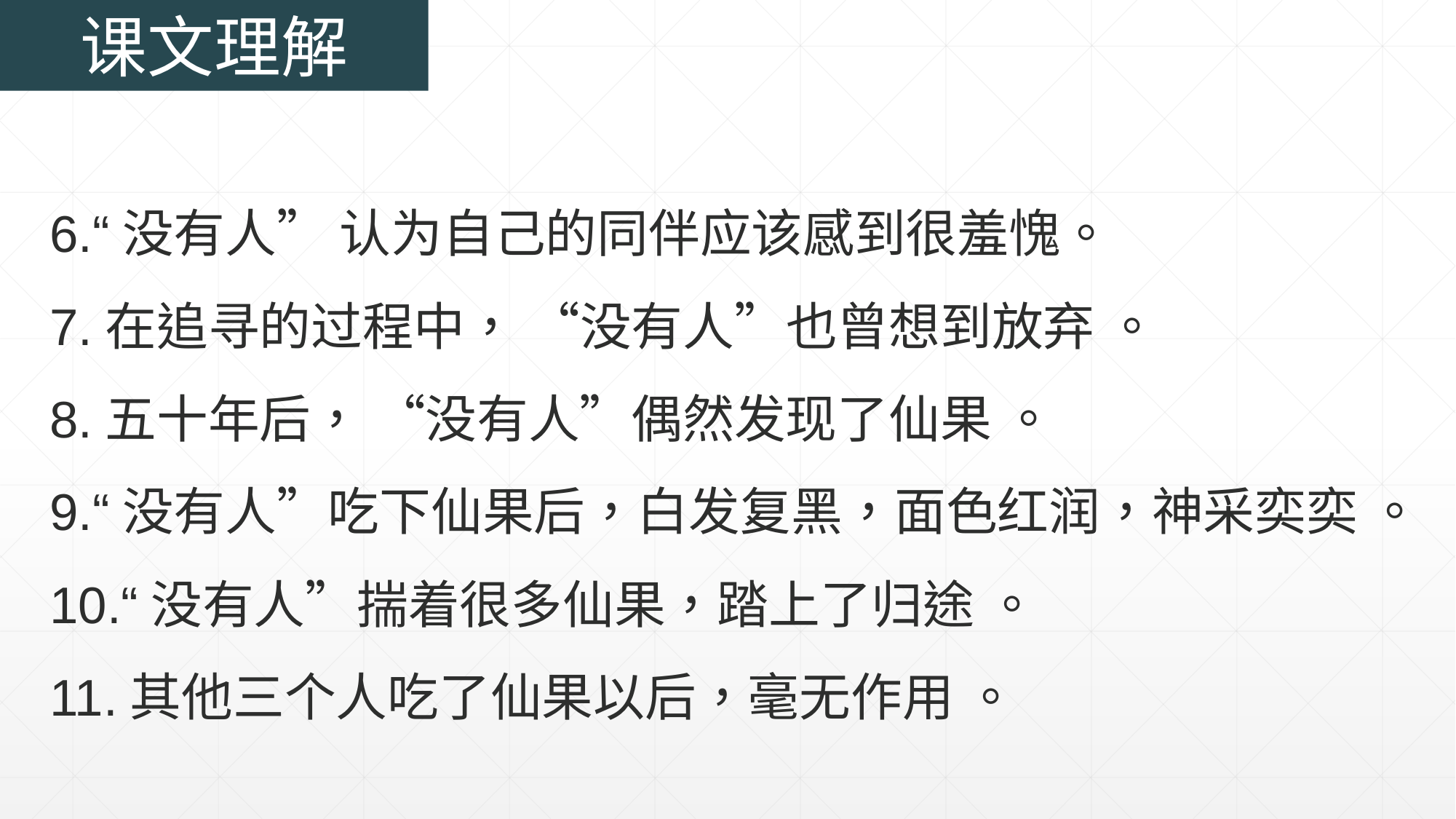

课文理解
6.“没有人” 认为自己的同伴应该感到很羞愧。
7.在追寻的过程中， “没有人”也曾想到放弃 。
8.五十年后， “没有人”偶然发现了仙果 。
9.“没有人”吃下仙果后，白发复黑，面色红润，神采奕奕 。
10.“没有人”揣着很多仙果，踏上了归途 。
11.其他三个人吃了仙果以后，毫无作用 。